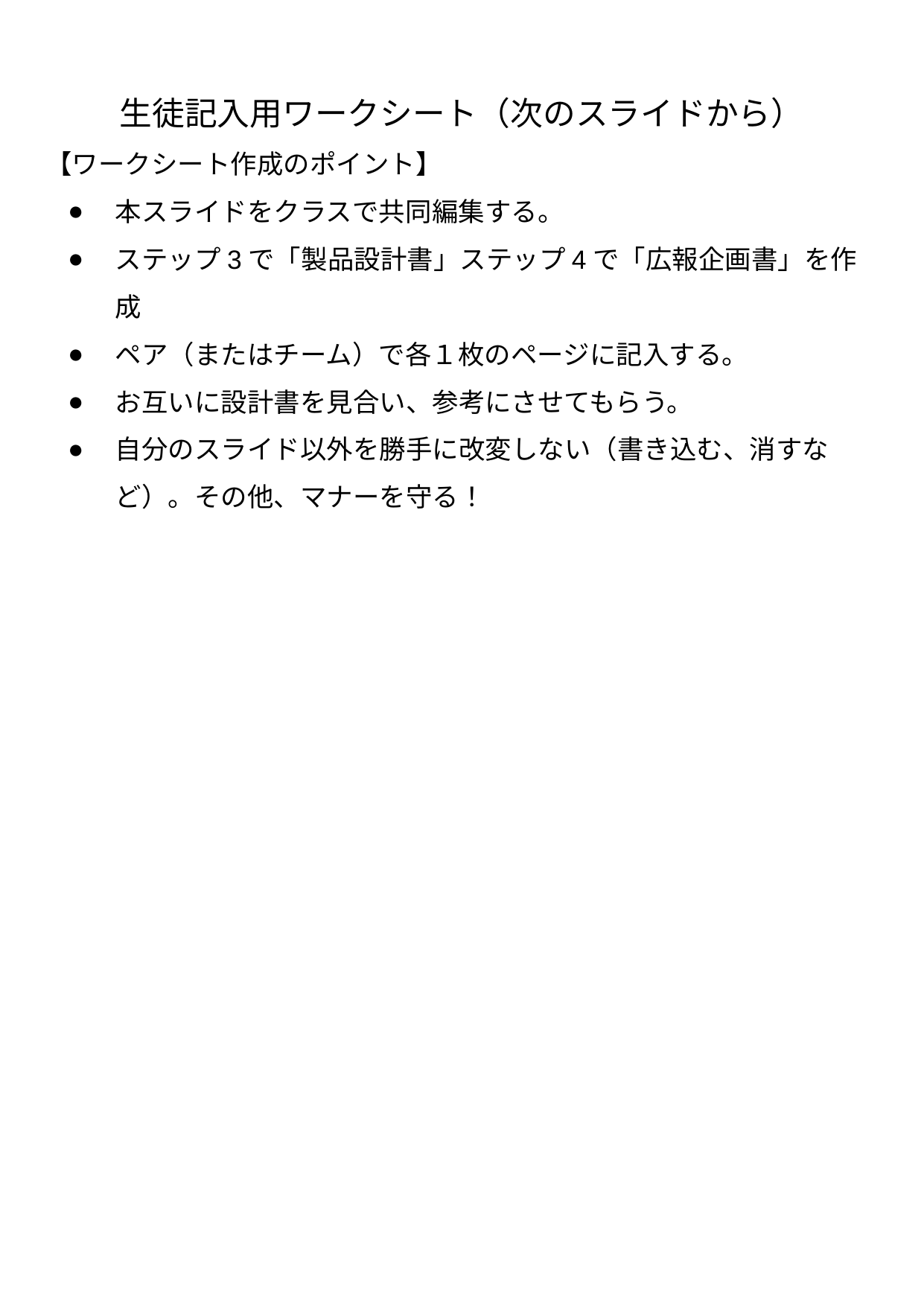

# 生徒記入用ワークシート（次のスライドから）
【ワークシート作成のポイント】
本スライドをクラスで共同編集する。
ステップ3で「製品設計書」ステップ4で「広報企画書」を作成
ペア（またはチーム）で各１枚のページに記入する。
お互いに設計書を見合い、参考にさせてもらう。
自分のスライド以外を勝手に改変しない（書き込む、消すなど）。その他、マナーを守る！